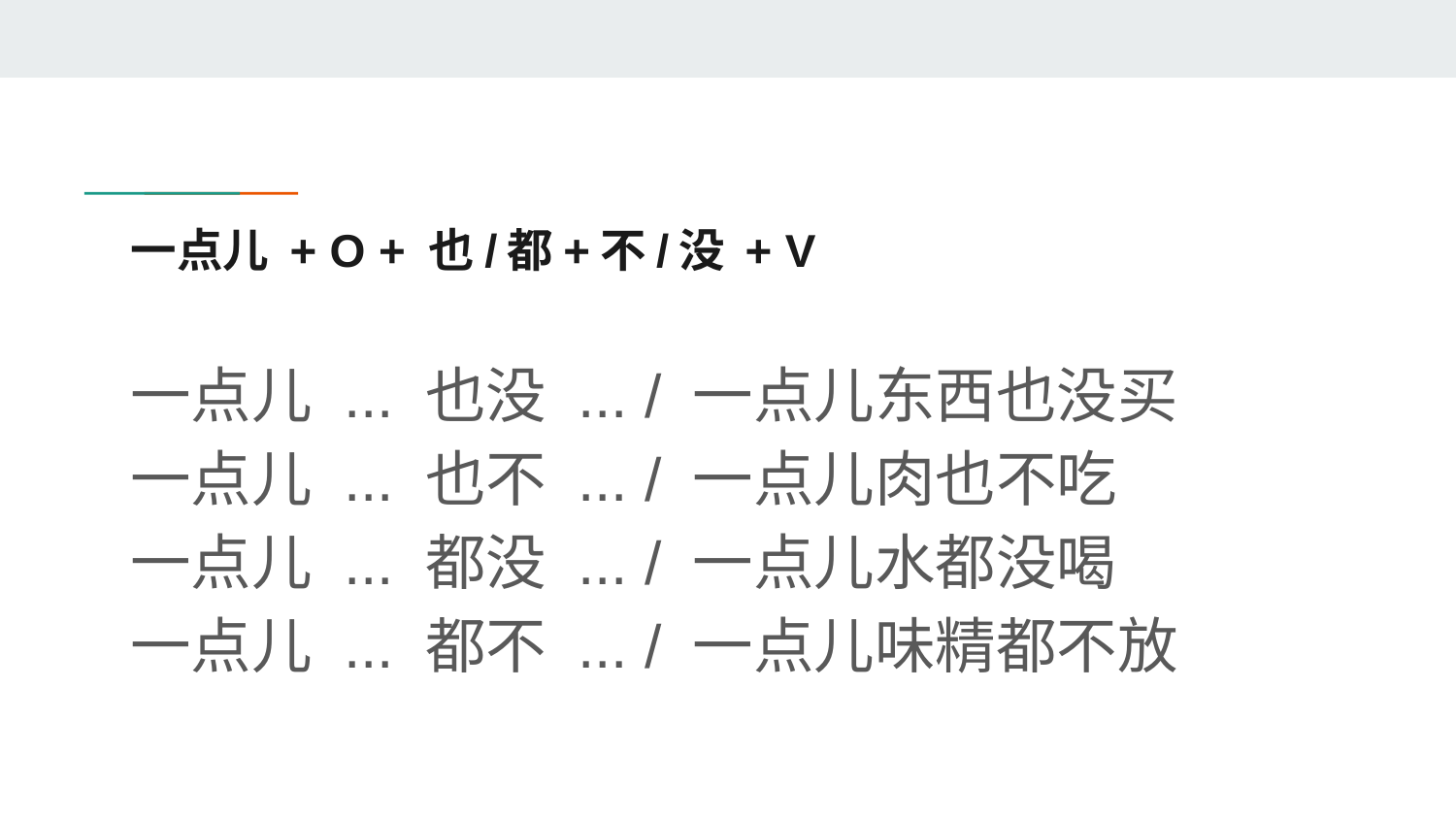

# 一点儿 + O + 也/都+不/没 + V

一点儿 ... 也没 ... / 一点儿东西也没买
一点儿 ... 也不 ... / 一点儿肉也不吃
一点儿 ... 都没 ... / 一点儿水都没喝
一点儿 ... 都不 ... / 一点儿味精都不放